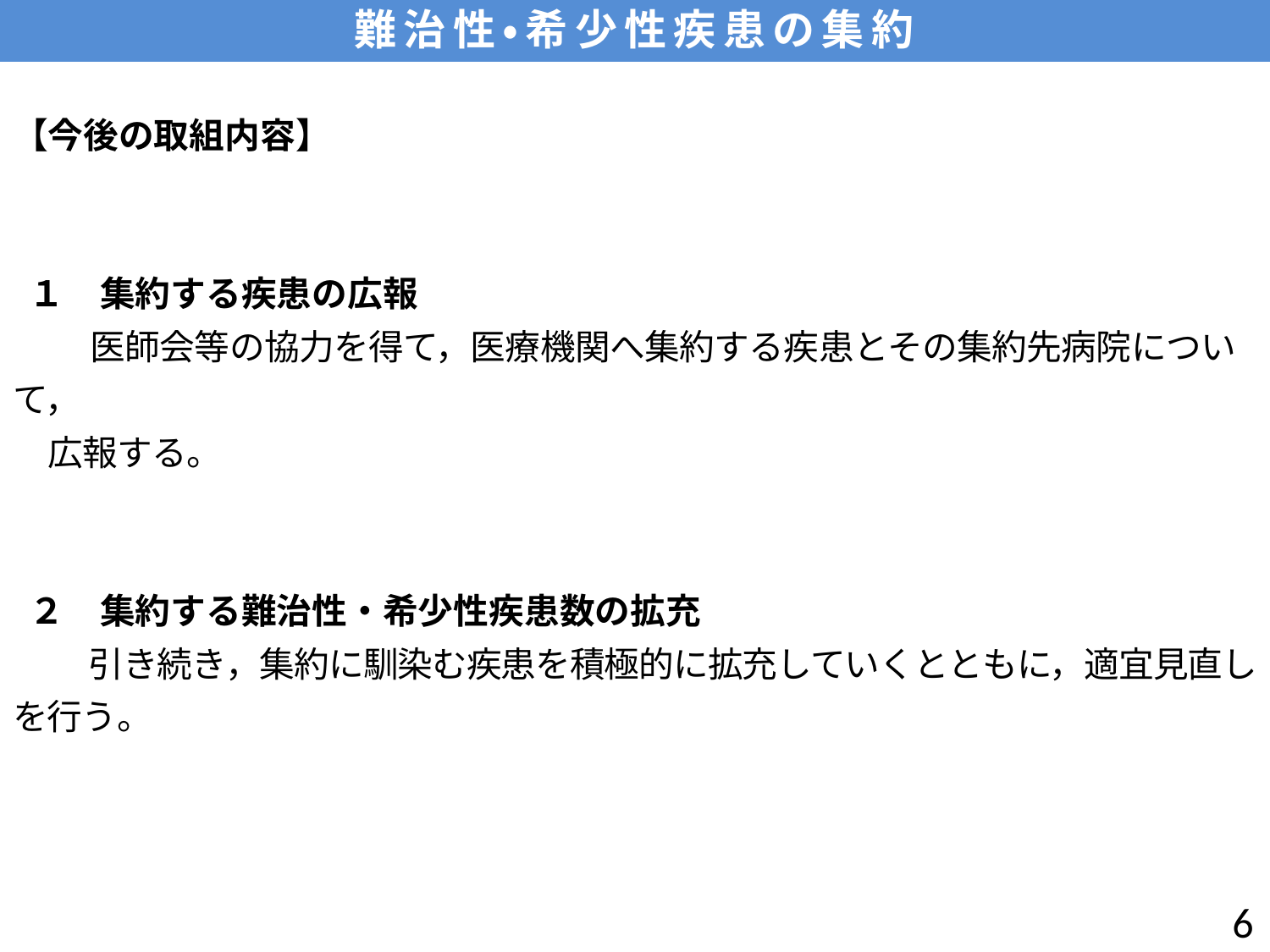

難治性・希少性疾患の集約
【今後の取組内容】

 １　集約する疾患の広報
　　 医師会等の協力を得て，医療機関へ集約する疾患とその集約先病院について，
　広報する。

 ２　集約する難治性・希少性疾患数の拡充
　　 引き続き，集約に馴染む疾患を積極的に拡充していくとともに，適宜見直しを行う。

6